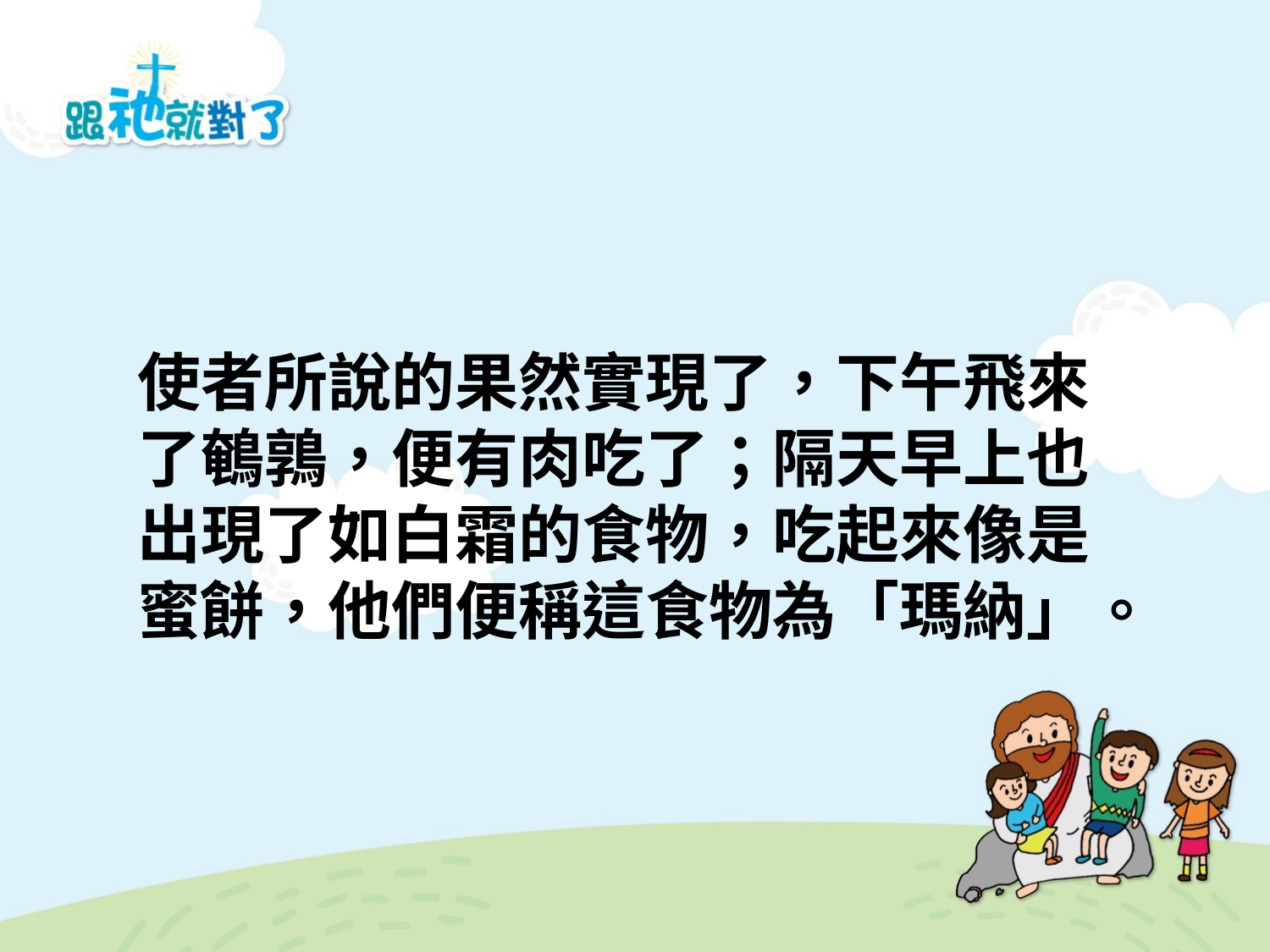

使者所說的果然實現了，下午飛來了鵪鶉，便有肉吃了；隔天早上也出現了如白霜的食物，吃起來像是蜜餅，他們便稱這食物為「瑪納」。